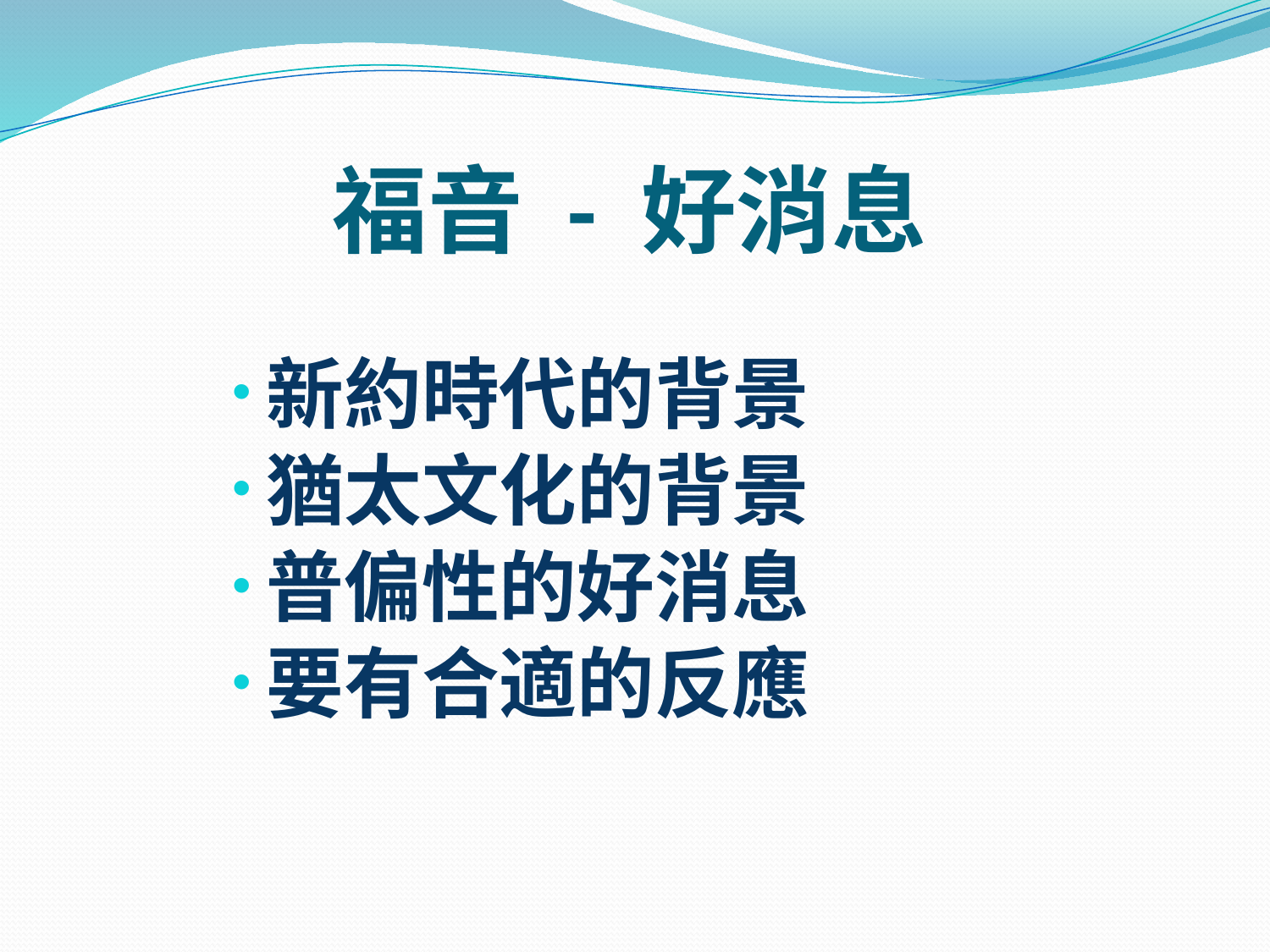

# 福音 - 好消息
新約時代的背景
猶太文化的背景
普偏性的好消息
要有合適的反應